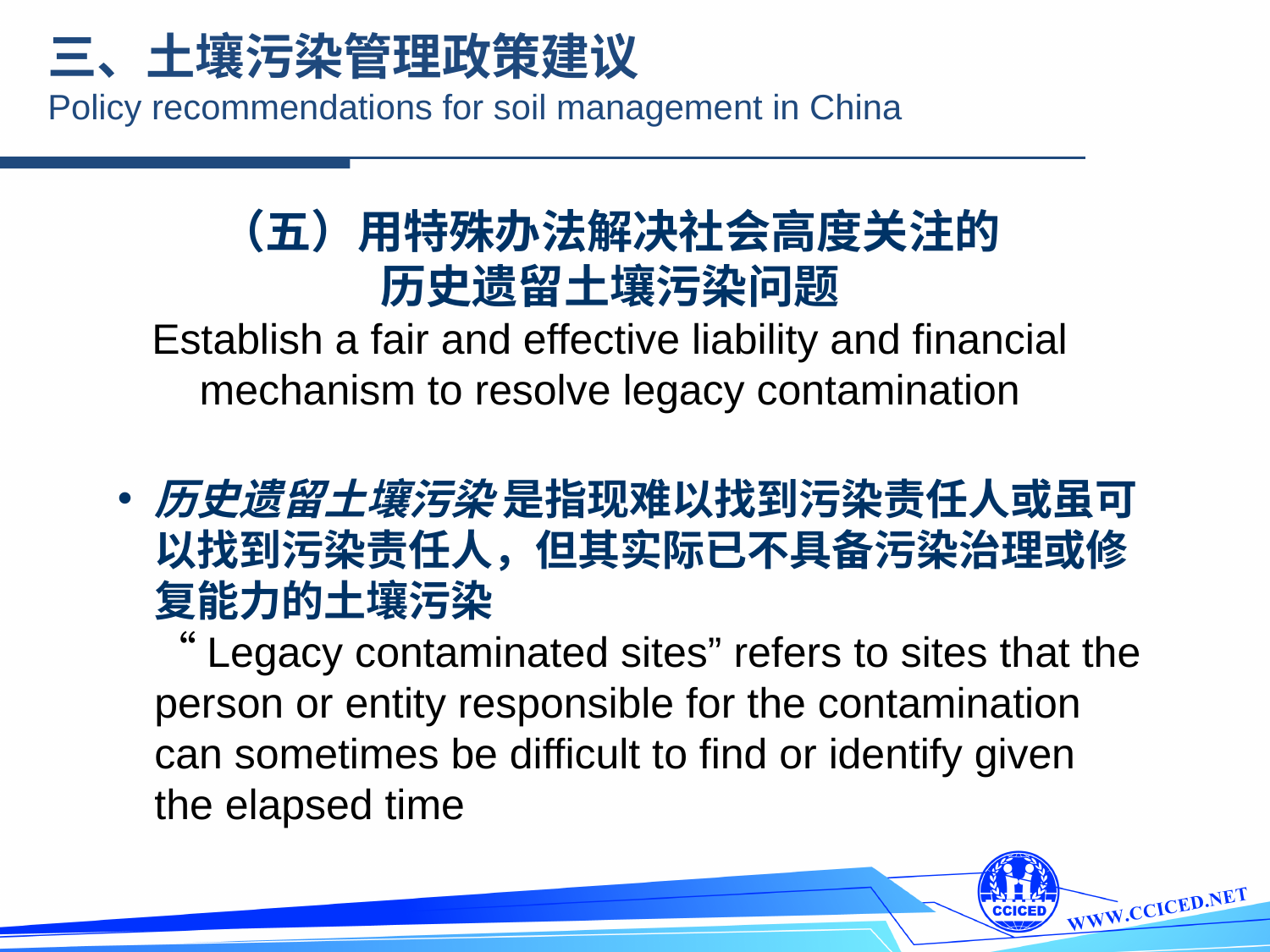

三、土壤污染管理政策建议
Policy recommendations for soil management in China
（五）用特殊办法解决社会高度关注的
历史遗留土壤污染问题
Establish a fair and effective liability and financial mechanism to resolve legacy contamination
历史遗留土壤污染 是指现难以找到污染责任人或虽可以找到污染责任人，但其实际已不具备污染治理或修复能力的土壤污染
“Legacy contaminated sites” refers to sites that the person or entity responsible for the contamination can sometimes be difficult to find or identify given the elapsed time